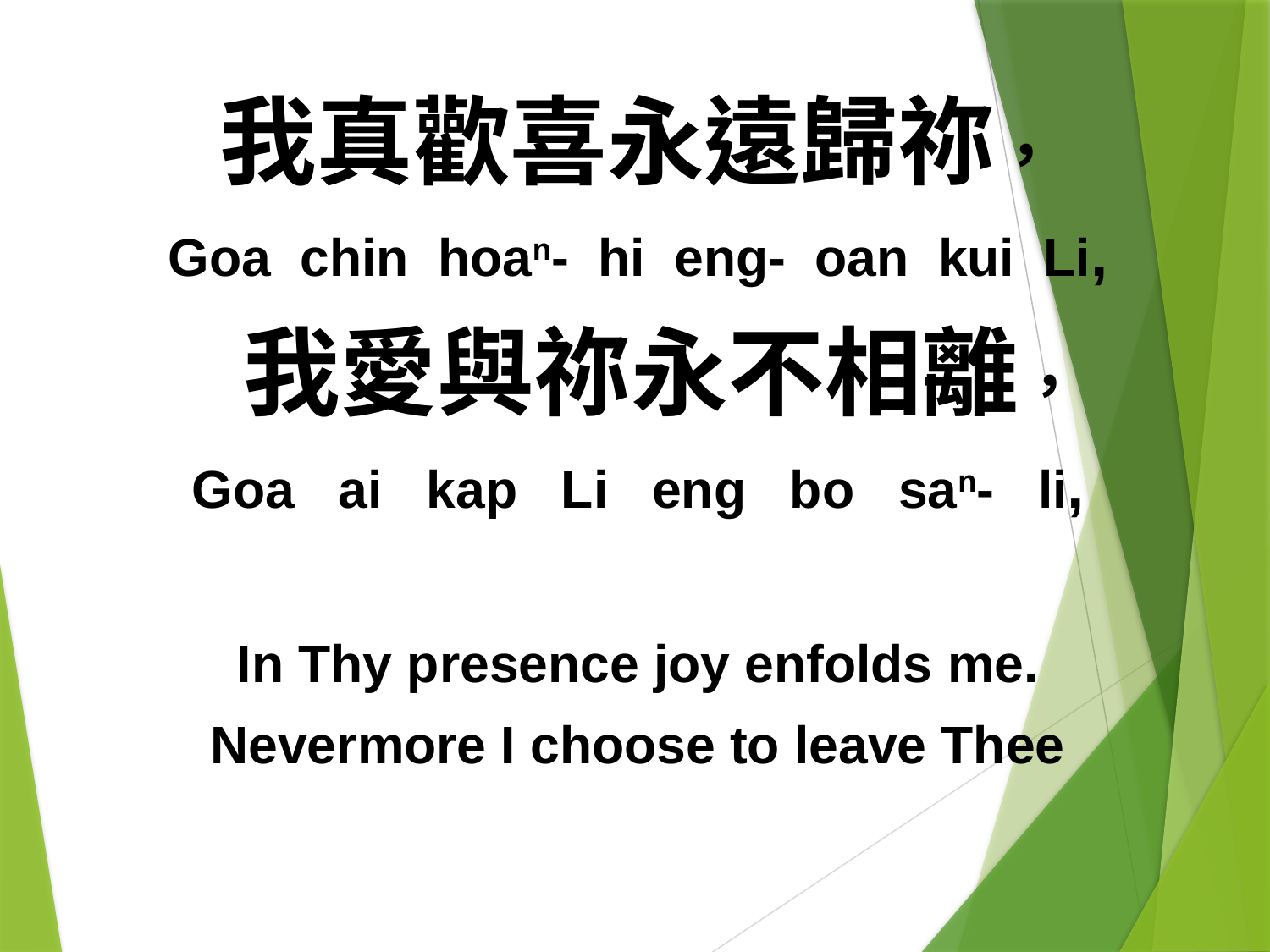

我真歡喜永遠歸祢，
Goa  chin  hoan-  hi  eng-  oan  kui  Li,
 我愛與祢永不相離，
Goa   ai   kap   Li   eng   bo   san-   li,

In Thy presence joy enfolds me.
Nevermore I choose to leave Thee